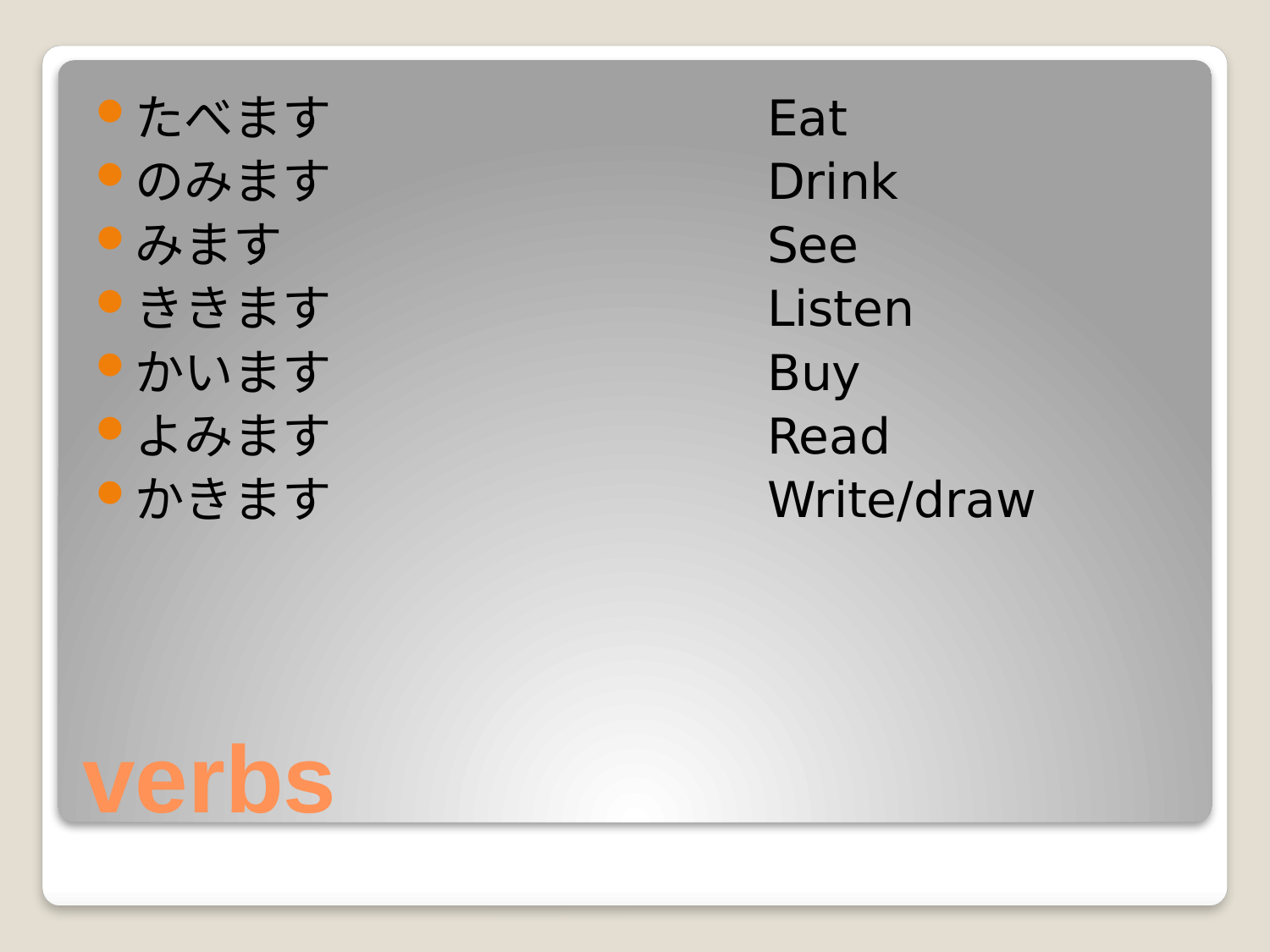

たべます				Eat
のみます				Drink
みます				See
ききます				Listen
かいます				Buy
よみます				Read
かきます				Write/draw

# verbs